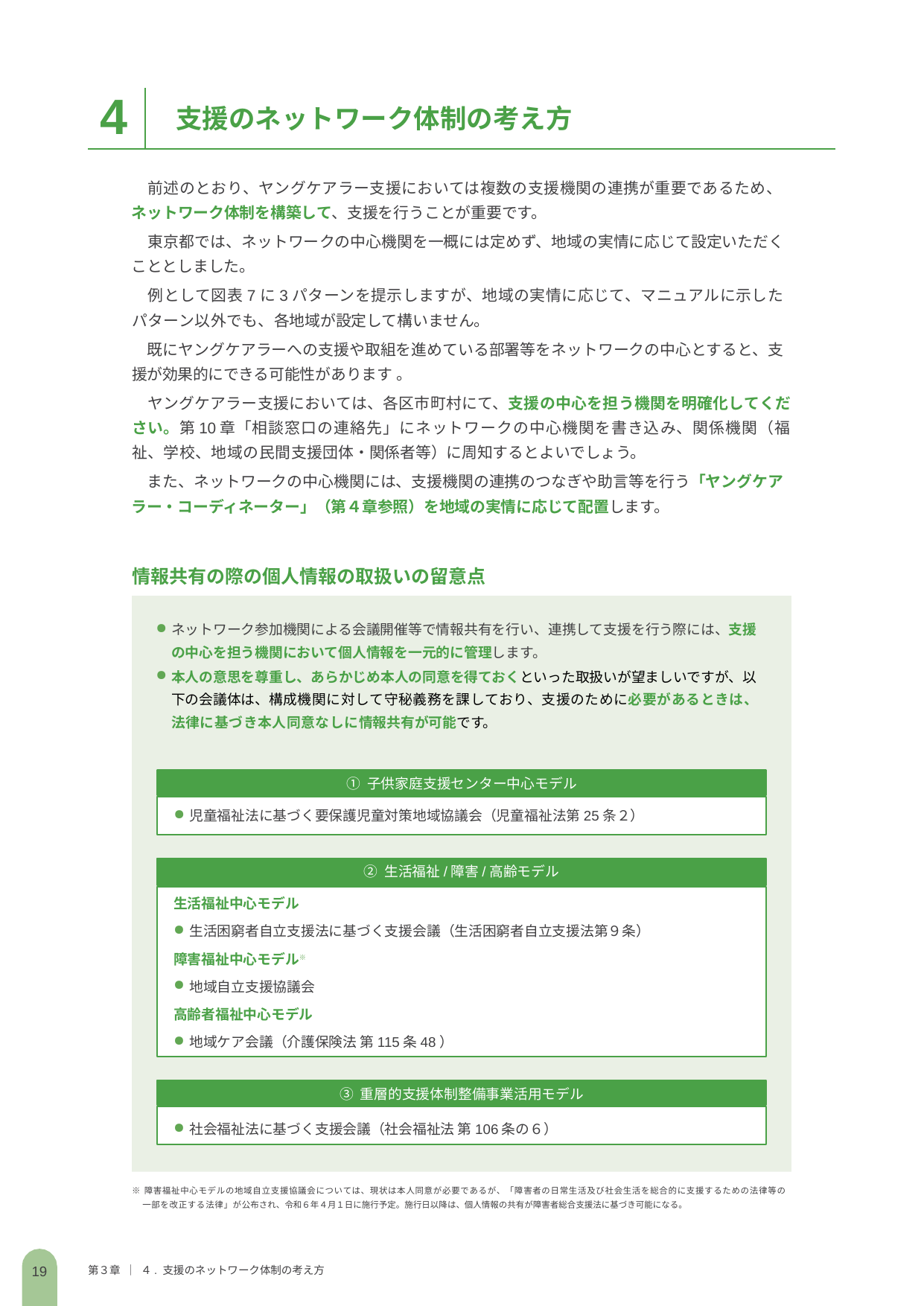

4

支援のネットワーク体制の考え方
前述のとおり、ヤングケアラー支援においては複数の支援機関の連携が重要であるため、ネットワーク体制を構築して、支援を行うことが重要です。
東京都では、ネットワークの中心機関を一概には定めず、地域の実情に応じて設定いただくこととしました。
例として図表7に3パターンを提示しますが、地域の実情に応じて、マニュアルに示したパターン以外でも、各地域が設定して構いません。
既にヤングケアラーへの支援や取組を進めている部署等をネットワークの中心とすると、支援が効果的にできる可能性があります 。
ヤングケアラー支援においては、各区市町村にて、支援の中心を担う機関を明確化してください。第10章「相談窓口の連絡先」にネットワークの中心機関を書き込み、関係機関（福祉、学校、地域の民間支援団体・関係者等）に周知するとよいでしょう。
また、ネットワークの中心機関には、支援機関の連携のつなぎや助言等を行う「ヤングケアラー・コーディネーター」（第４章参照）を地域の実情に応じて配置します。
情報共有の際の個人情報の取扱いの留意点

ネットワーク参加機関による会議開催等で情報共有を行い、連携して支援を行う際には、支援の中心を担う機関において個人情報を一元的に管理します。
本人の意思を尊重し、あらかじめ本人の同意を得ておくといった取扱いが望ましいですが、以下の会議体は、構成機関に対して守秘義務を課しており、支援のために必要があるときは、法律に基づき本人同意なしに情報共有が可能です。
① 子供家庭支援センター中心モデル
児童福祉法に基づく要保護児童対策地域協議会（児童福祉法第25条２）
② 生活福祉/障害/高齢モデル
生活福祉中心モデル
生活困窮者自立支援法に基づく支援会議（生活困窮者自立支援法第９条）
障害福祉中心モデル※
地域自立支援協議会
高齢者福祉中心モデル
地域ケア会議（介護保険法 第115条48）
③ 重層的支援体制整備事業活用モデル

社会福祉法に基づく支援会議（社会福祉法 第106条の６）
※ 障害福祉中心モデルの地域自立支援協議会については、現状は本人同意が必要であるが、「障害者の日常生活及び社会生活を総合的に支援するための法律等の一部を改正する法律」が公布され、令和６年４月１日に施行予定。施行日以降は、個人情報の共有が障害者総合支援法に基づき可能になる。

19
第３章  ｜  ４. 支援のネットワーク体制の考え方